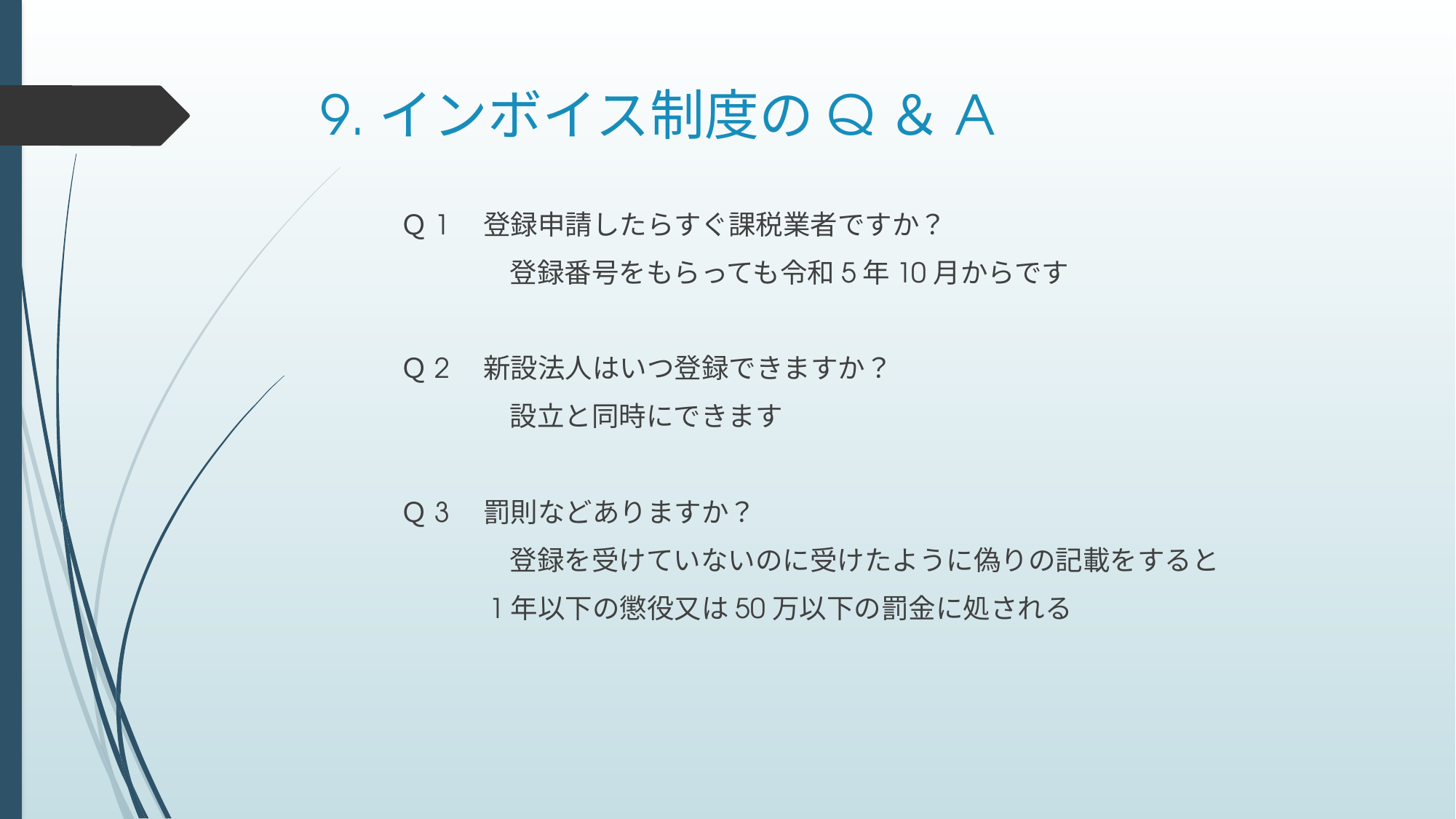

# 9.インボイス制度のQ＆A
Ｑ1　登録申請したらすぐ課税業者ですか？
	登録番号をもらっても令和5年10月からです

Ｑ2　新設法人はいつ登録できますか？
　　	設立と同時にできます

Ｑ3　罰則などありますか？
　	登録を受けていないのに受けたように偽りの記載をすると
　　　1年以下の懲役又は50万以下の罰金に処される